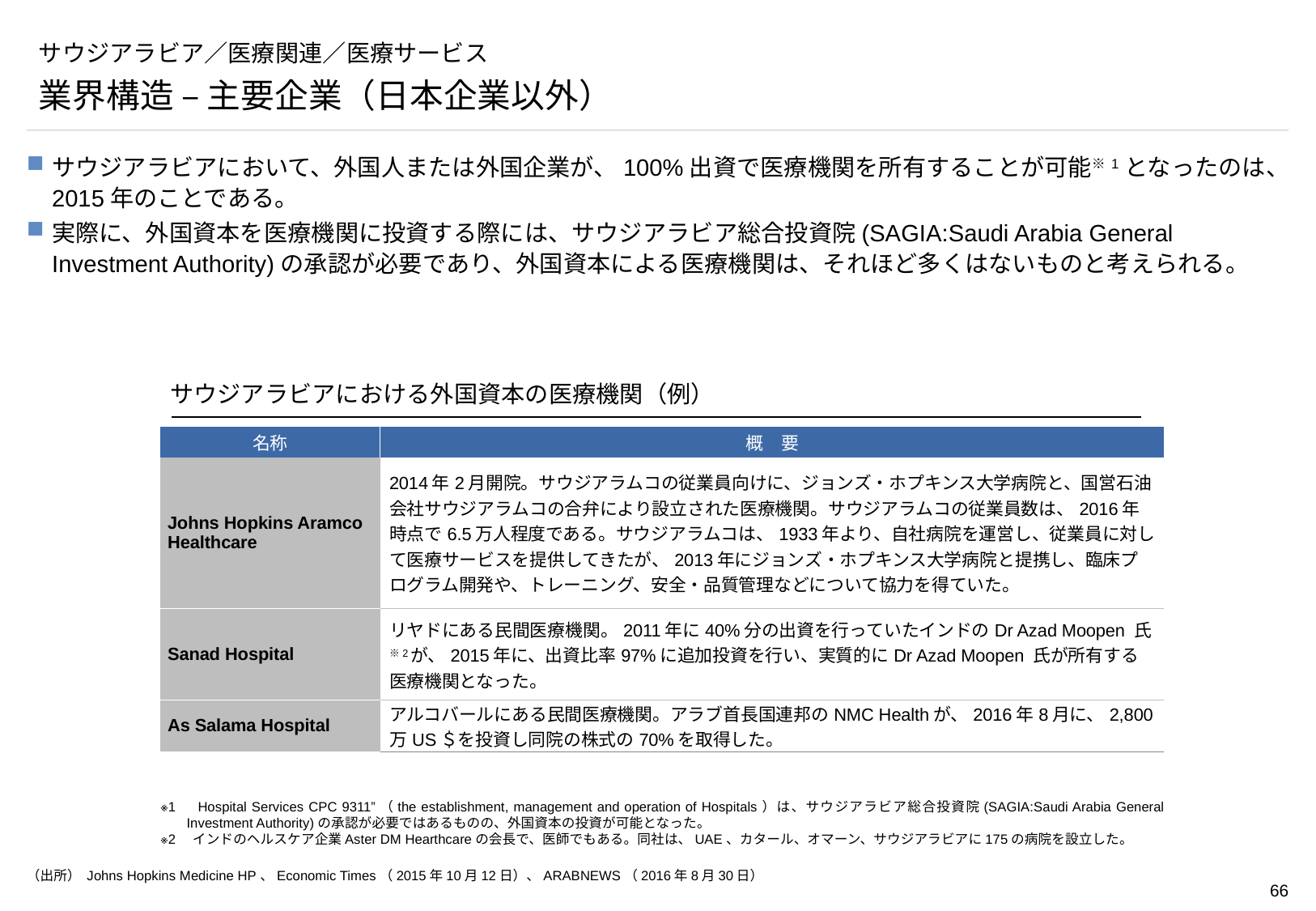

# サウジアラビア／医療関連／医療サービス
業界構造 – 主要企業（日本企業以外）
サウジアラビアにおいて、外国人または外国企業が、100%出資で医療機関を所有することが可能※1となったのは、2015年のことである。
実際に、外国資本を医療機関に投資する際には、サウジアラビア総合投資院(SAGIA:Saudi Arabia General Investment Authority)の承認が必要であり、外国資本による医療機関は、それほど多くはないものと考えられる。
サウジアラビアにおける外国資本の医療機関（例）
| 名称 | 概　要 |
| --- | --- |
| Johns Hopkins Aramco Healthcare | 2014年2月開院。サウジアラムコの従業員向けに、ジョンズ・ホプキンス大学病院と、国営石油会社サウジアラムコの合弁により設立された医療機関。サウジアラムコの従業員数は、2016年時点で6.5万人程度である。サウジアラムコは、1933年より、自社病院を運営し、従業員に対して医療サービスを提供してきたが、2013年にジョンズ・ホプキンス大学病院と提携し、臨床プログラム開発や、トレーニング、安全・品質管理などについて協力を得ていた。 |
| Sanad Hospital | リヤドにある民間医療機関。2011年に40%分の出資を行っていたインドのDr Azad Moopen 氏※2が、2015年に、出資比率97%に追加投資を行い、実質的にDr Azad Moopen 氏が所有する医療機関となった。 |
| As Salama Hospital | アルコバールにある民間医療機関。アラブ首長国連邦のNMC Healthが、2016年8月に、2,800万US＄を投資し同院の株式の70%を取得した。 |
※1　Hospital Services CPC 9311”（the establishment, management and operation of Hospitals）は、サウジアラビア総合投資院(SAGIA:Saudi Arabia General Investment Authority)の承認が必要ではあるものの、外国資本の投資が可能となった。
※2　インドのヘルスケア企業Aster DM Hearthcareの会長で、医師でもある。同社は、UAE、カタール、オマーン、サウジアラビアに175の病院を設立した。
（出所） Johns Hopkins Medicine HP、Economic Times（2015年10月12日）、ARABNEWS（2016年8月30日）